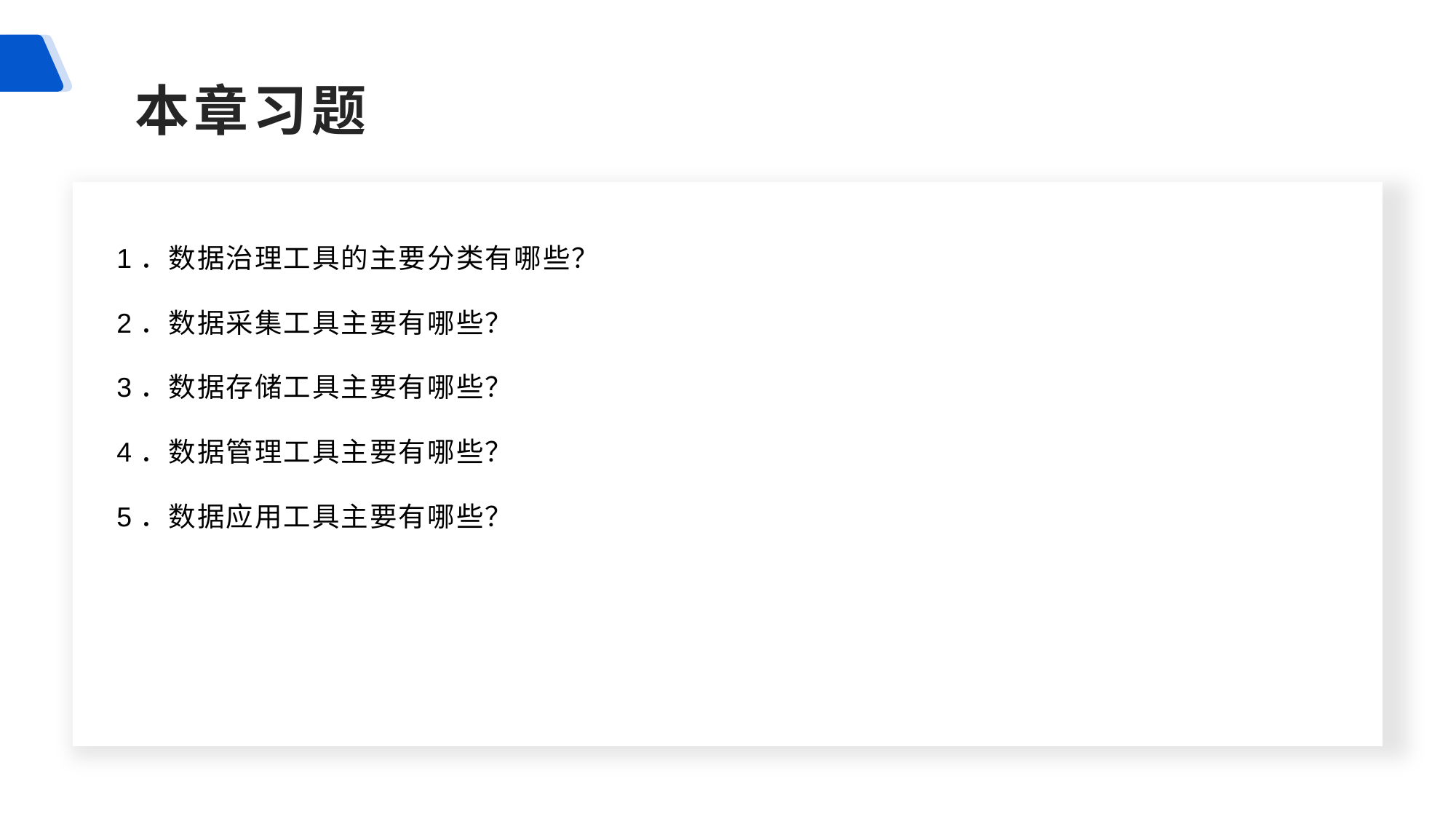

本章习题

1．数据治理工具的主要分类有哪些？
2．数据采集工具主要有哪些？
3．数据存储工具主要有哪些？
4．数据管理工具主要有哪些？
5．数据应用工具主要有哪些？